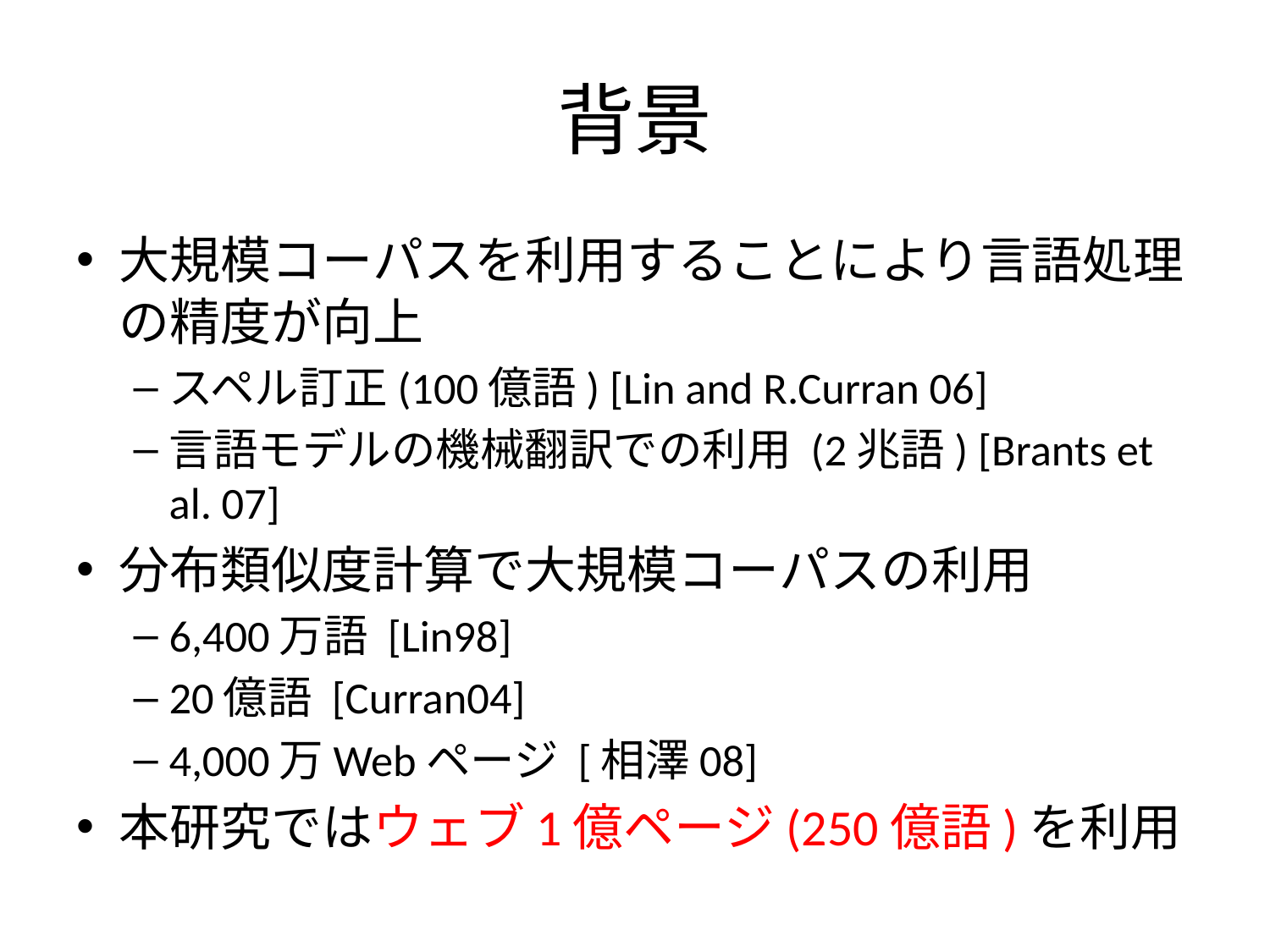

# 背景
大規模コーパスを利用することにより言語処理の精度が向上
スペル訂正(100億語) [Lin and R.Curran 06]
言語モデルの機械翻訳での利用 (2兆語) [Brants et al. 07]
分布類似度計算で大規模コーパスの利用
6,400万語 [Lin98]
20億語 [Curran04]
4,000万Webページ [相澤08]
本研究ではウェブ1億ページ(250億語)を利用